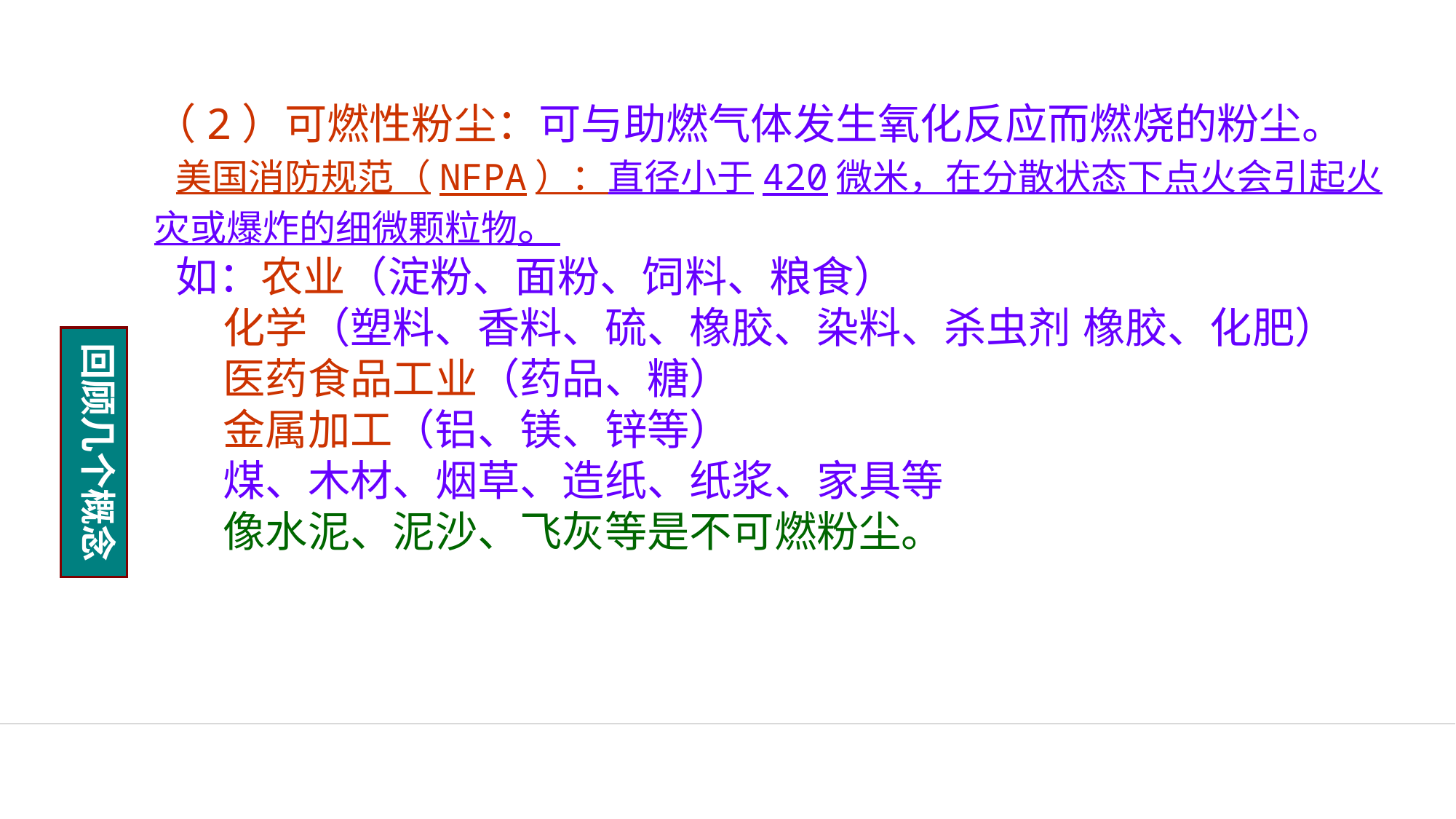

（2）可燃性粉尘：可与助燃气体发生氧化反应而燃烧的粉尘。
 美国消防规范（NFPA）：直径小于420微米，在分散状态下点火会引起火灾或爆炸的细微颗粒物。
 如：农业（淀粉、面粉、饲料、粮食）
     化学（塑料、香料、硫、橡胶、染料、杀虫剂 橡胶、化肥）
     医药食品工业（药品、糖）
     金属加工（铝、镁、锌等）
     煤、木材、烟草、造纸、纸浆、家具等
     像水泥、泥沙、飞灰等是不可燃粉尘。
回顾几个概念